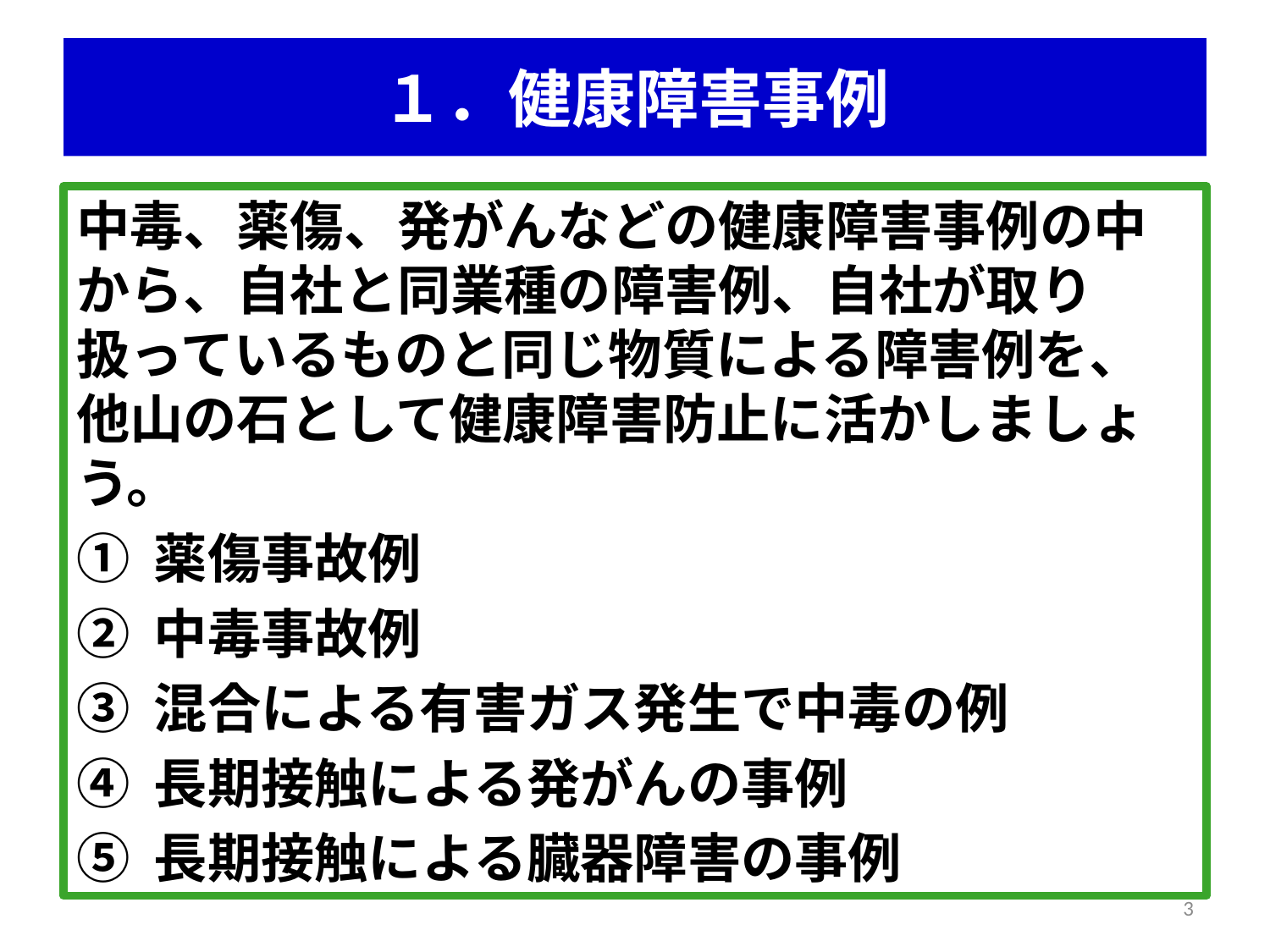

# １．健康障害事例
中毒、薬傷、発がんなどの健康障害事例の中から、自社と同業種の障害例、自社が取り扱っているものと同じ物質による障害例を、他山の石として健康障害防止に活かしましょう。
① 薬傷事故例
② 中毒事故例
③ 混合による有害ガス発生で中毒の例
④ 長期接触による発がんの事例
⑤ 長期接触による臓器障害の事例
3